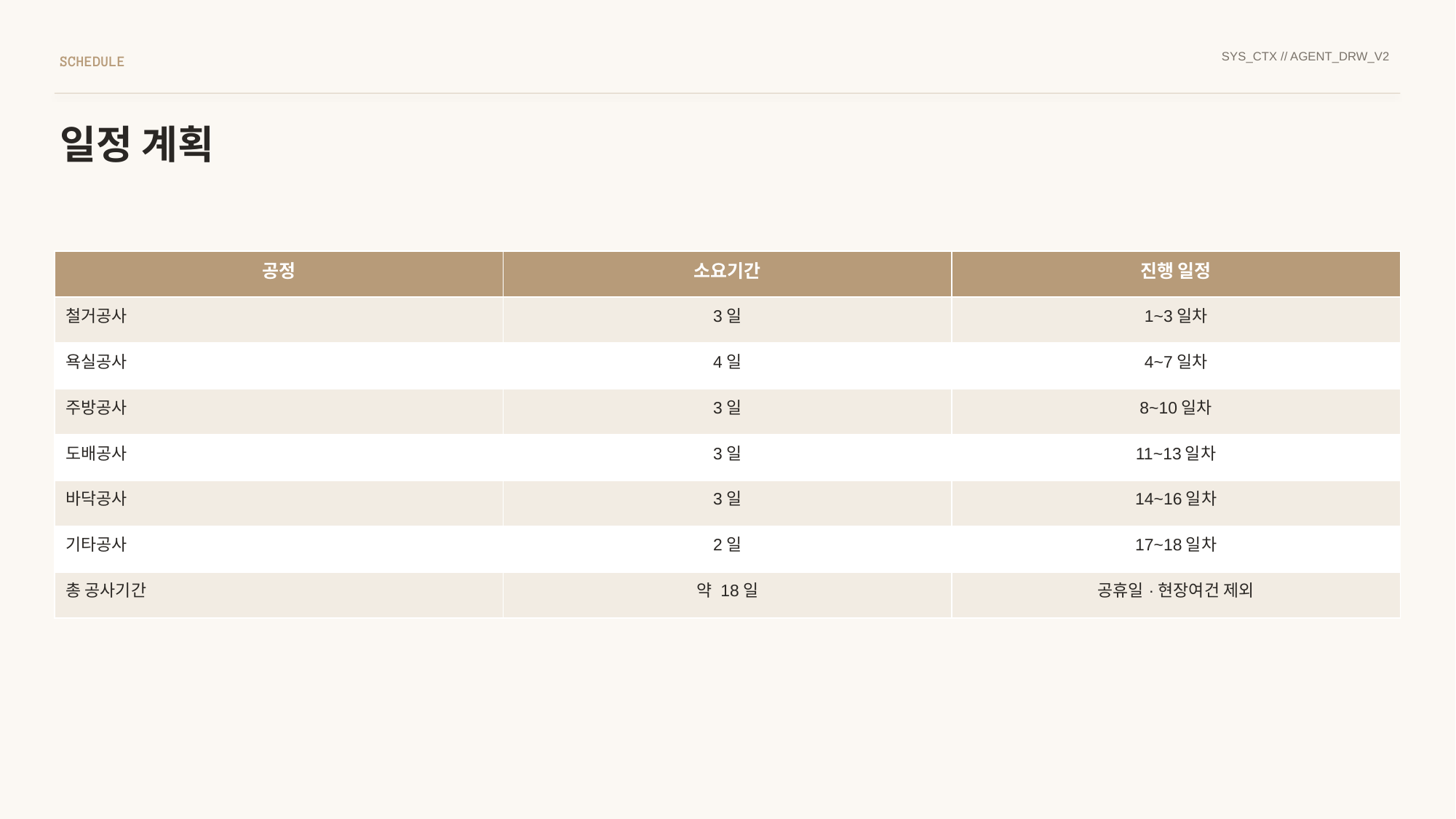

SYS_CTX // AGENT_DRW_V2
SCHEDULE

일정 계획
| 공정 | 소요기간 | 진행 일정 |
| --- | --- | --- |
| 철거공사 | 3일 | 1~3일차 |
| 욕실공사 | 4일 | 4~7일차 |
| 주방공사 | 3일 | 8~10일차 |
| 도배공사 | 3일 | 11~13일차 |
| 바닥공사 | 3일 | 14~16일차 |
| 기타공사 | 2일 | 17~18일차 |
| 총 공사기간 | 약 18일 | 공휴일·현장여건 제외 |